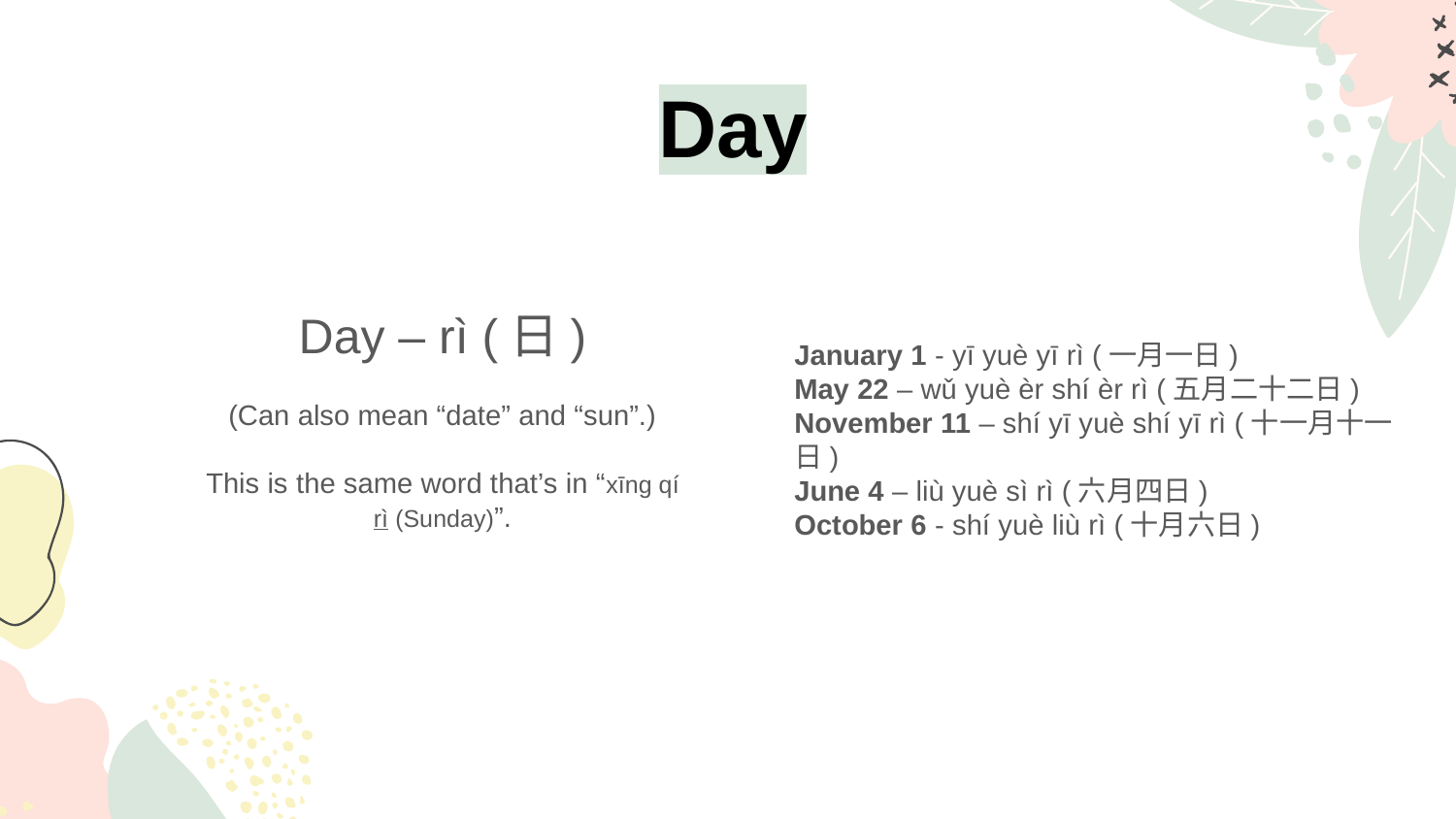

# Day
Day – rì (日)

(Can also mean “date” and “sun”.)

This is the same word that’s in “xīng qí rì (Sunday)”.

January 1 - yī yuè yī rì (一月一日)
May 22 – wǔ yuè èr shí èr rì (五月二十二日)
November 11 – shí yī yuè shí yī rì (十一月十一日)
June 4 – liù yuè sì rì (六月四日)
October 6 - shí yuè liù rì (十月六日)